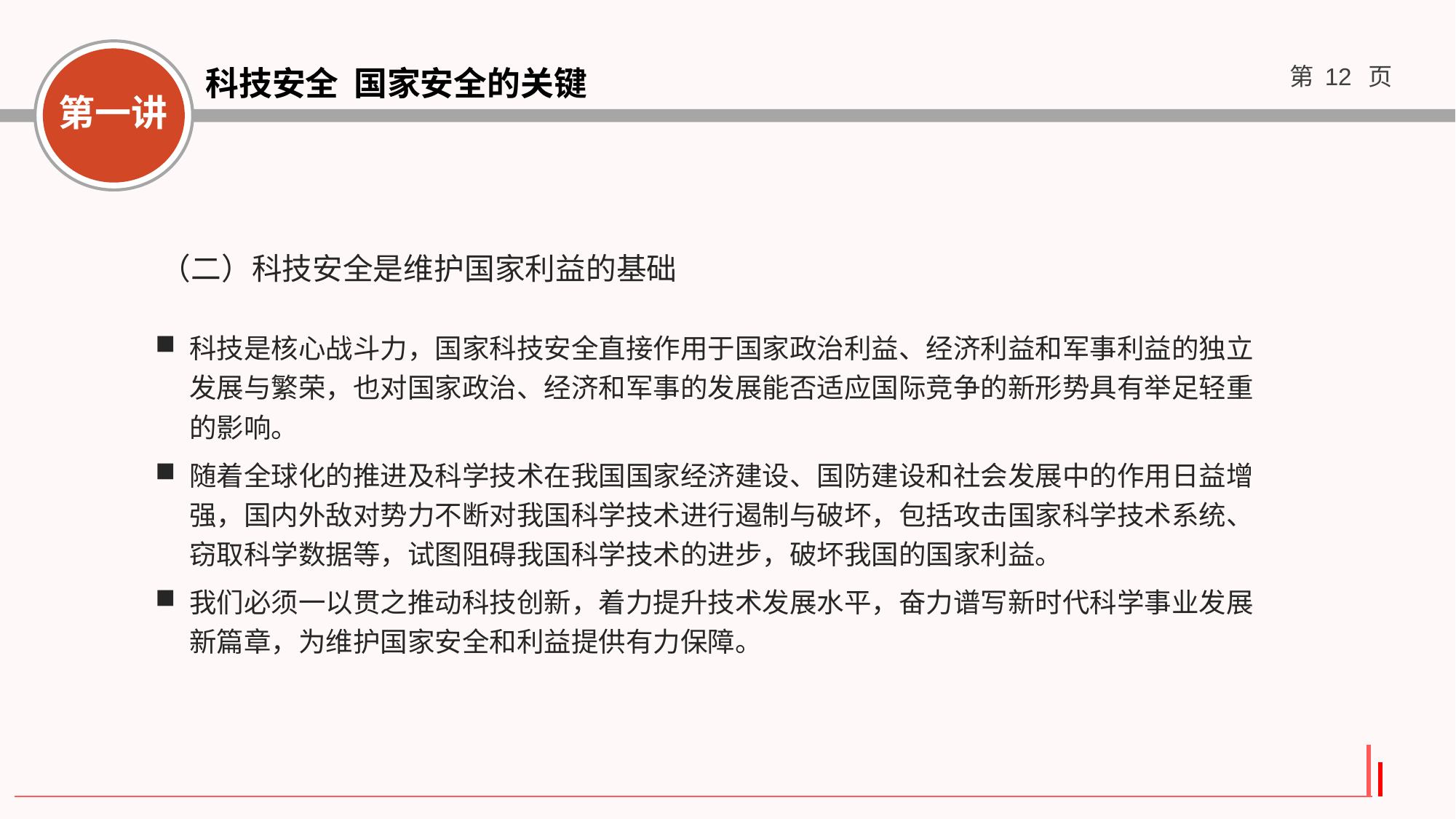

（二）科技安全是维护国家利益的基础
科技是核心战斗力，国家科技安全直接作用于国家政治利益、经济利益和军事利益的独立发展与繁荣，也对国家政治、经济和军事的发展能否适应国际竞争的新形势具有举足轻重的影响。
随着全球化的推进及科学技术在我国国家经济建设、国防建设和社会发展中的作用日益增强，国内外敌对势力不断对我国科学技术进行遏制与破坏，包括攻击国家科学技术系统、窃取科学数据等，试图阻碍我国科学技术的进步，破坏我国的国家利益。
我们必须一以贯之推动科技创新，着力提升技术发展水平，奋力谱写新时代科学事业发展新篇章，为维护国家安全和利益提供有力保障。